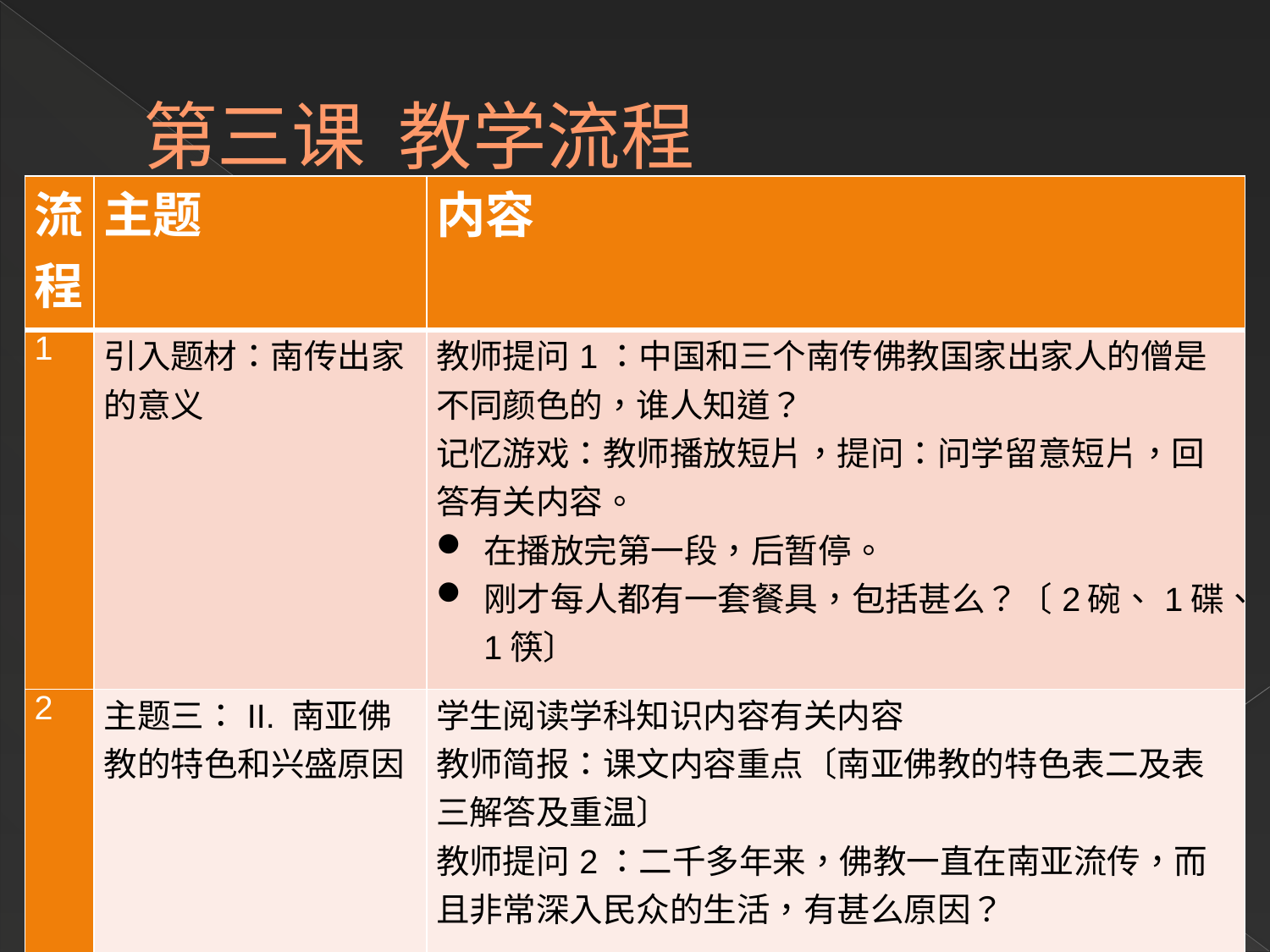

# 第三课  教学流程
| 流程 | 主题 | 内容 |
| --- | --- | --- |
| 1 | 引入题材：南传出家的意义 | 教师提问1：中国和三个南传佛教国家出家人的僧是不同颜色的，谁人知道？ 记忆游戏：教师播放短片，提问：问学留意短片，回答有关内容。 在播放完第一段，后暂停。 刚才每人都有一套餐具，包括甚么？〔2碗、1碟、1筷〕 |
| 2 | 主题三：II. 南亚佛教的特色和兴盛原因 | 学生阅读学科知识内容有关内容 教师简报：课文内容重点〔南亚佛教的特色表二及表三解答及重温〕 教师提问2：二千多年来，佛教一直在南亚流传，而且非常深入民众的生活，有甚么原因？ |